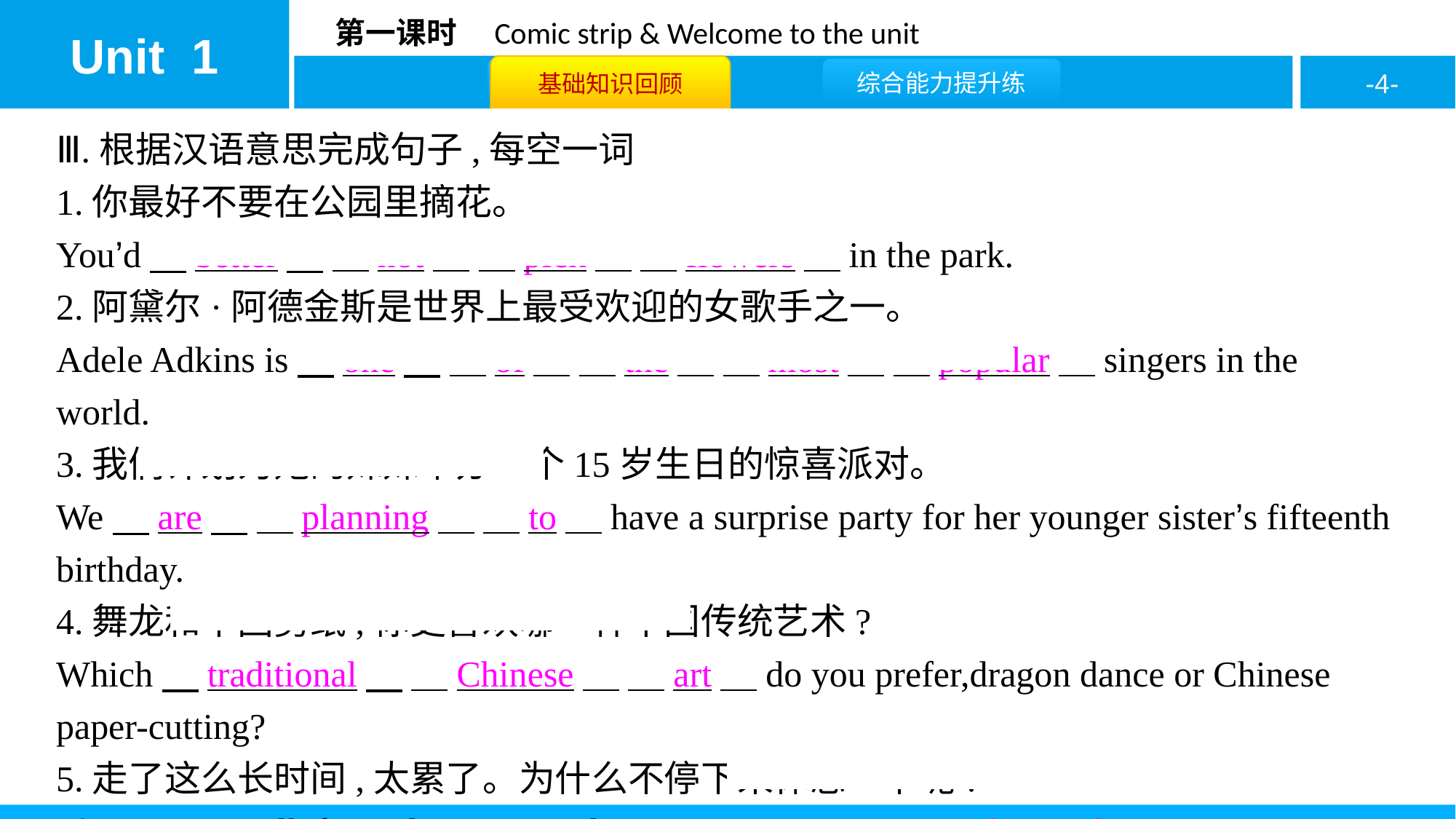

Ⅲ.根据汉语意思完成句子,每空一词
1.你最好不要在公园里摘花。
You’d　better　 　not　 　pick　 　flowers　in the park.
2.阿黛尔·阿德金斯是世界上最受欢迎的女歌手之一。
Adele Adkins is　one　 　of　 　the　 　most　 　popular　singers in the world.
3.我们计划为她的妹妹举办一个15岁生日的惊喜派对。
We　are　 　planning　 　to　have a surprise party for her younger sister’s fifteenth birthday.
4.舞龙和中国剪纸,你更喜欢哪一种中国传统艺术?
Which　traditional　 　Chinese　 　art　do you prefer,dragon dance or Chinese paper-cutting?
5.走了这么长时间,太累了。为什么不停下来休息一下呢?
It’s tiring to walk for so long time.Why not   stop    　to　 　have/take　 　a　  rest  ?